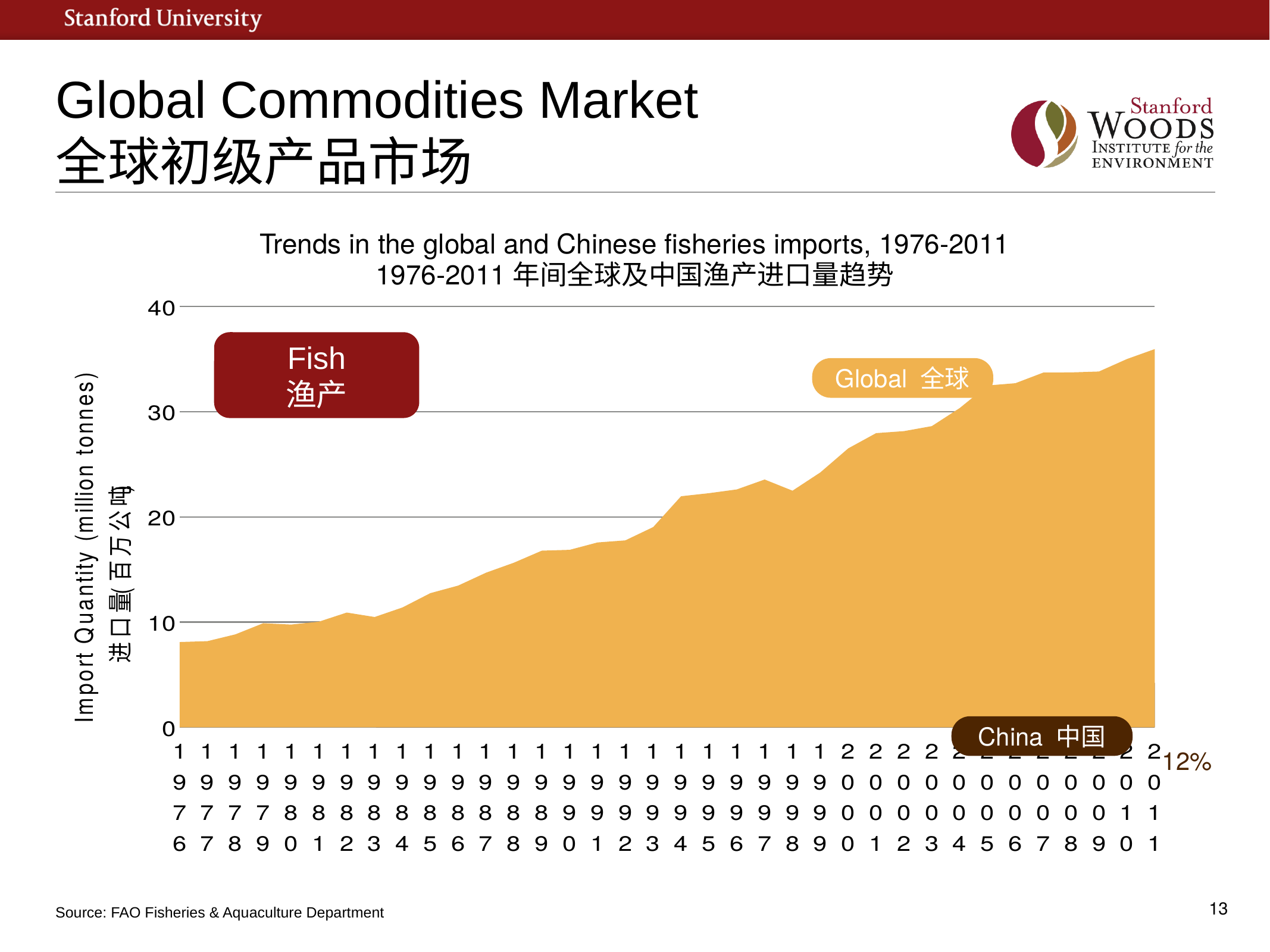

# Global Commodities Market
全球初级产品市场
Trends in the global and Chinese fisheries imports, 1976-2011
1976-2011年间全球及中国渔产进口量趋势

### Chart:

| Category | Global Trade | China Import |
|---|---|---|
| 1976 | 8.102383 | 0.0 |
| 1977 | 8.186179 | 0.0 |
| 1978 | 8.830022999999999 | 0.0 |
| 1979 | 9.889074 | 0.0 |
| 1980 | 9.760912999999999 | 0.0 |
| 1981 | 10.034316 | 0.0 |
| 1982 | 10.901037 | 0.0 |
| 1983 | 10.477757 | 0.0 |
| 1984 | 11.38682 | 0.154726 |
| 1985 | 12.745321 | 0.258562 |
| 1986 | 13.465794 | 0.277447 |
| 1987 | 14.690905 | 0.305676 |
| 1988 | 15.63957 | 0.575073 |
| 1989 | 16.779534 | 0.655915 |
| 1990 | 16.858924 | 0.365439 |
| 1991 | 17.561741 | 0.783703 |
| 1992 | 17.759127 | 1.032381 |
| 1993 | 19.025701 | 0.936371 |
| 1994 | 21.950967 | 1.265644 |
| 1995 | 22.242112 | 1.342461 |
| 1996 | 22.59906 | 1.386166 |
| 1997 | 23.538395 | 1.508914 |
| 1998 | 22.481324 | 1.137347 |
| 1999 | 24.216023 | 1.304828 |
| 2000 | 26.497683 | 2.514321 |
| 2001 | 27.946157 | 2.280412 |
| 2002 | 28.136992 | 2.483798 |
| 2003 | 28.613809 | 2.324492 |
| 2004 | 30.325989 | 2.97697 |
| 2005 | 32.475129 | 3.650577 |
| 2006 | 32.688555 | 3.313111 |
| 2007 | 33.697782 | 3.453182 |
| 2008 | 33.713078 | 3.873215 |
| 2009 | 33.802556 | 3.726985 |
| 2010 | 34.985853 | 3.805651 |
| 2011 | 35.933811 | 4.229668 |
Fish
渔产
Global 全球
China 中国
12%
13
Source: FAO Fisheries & Aquaculture Department